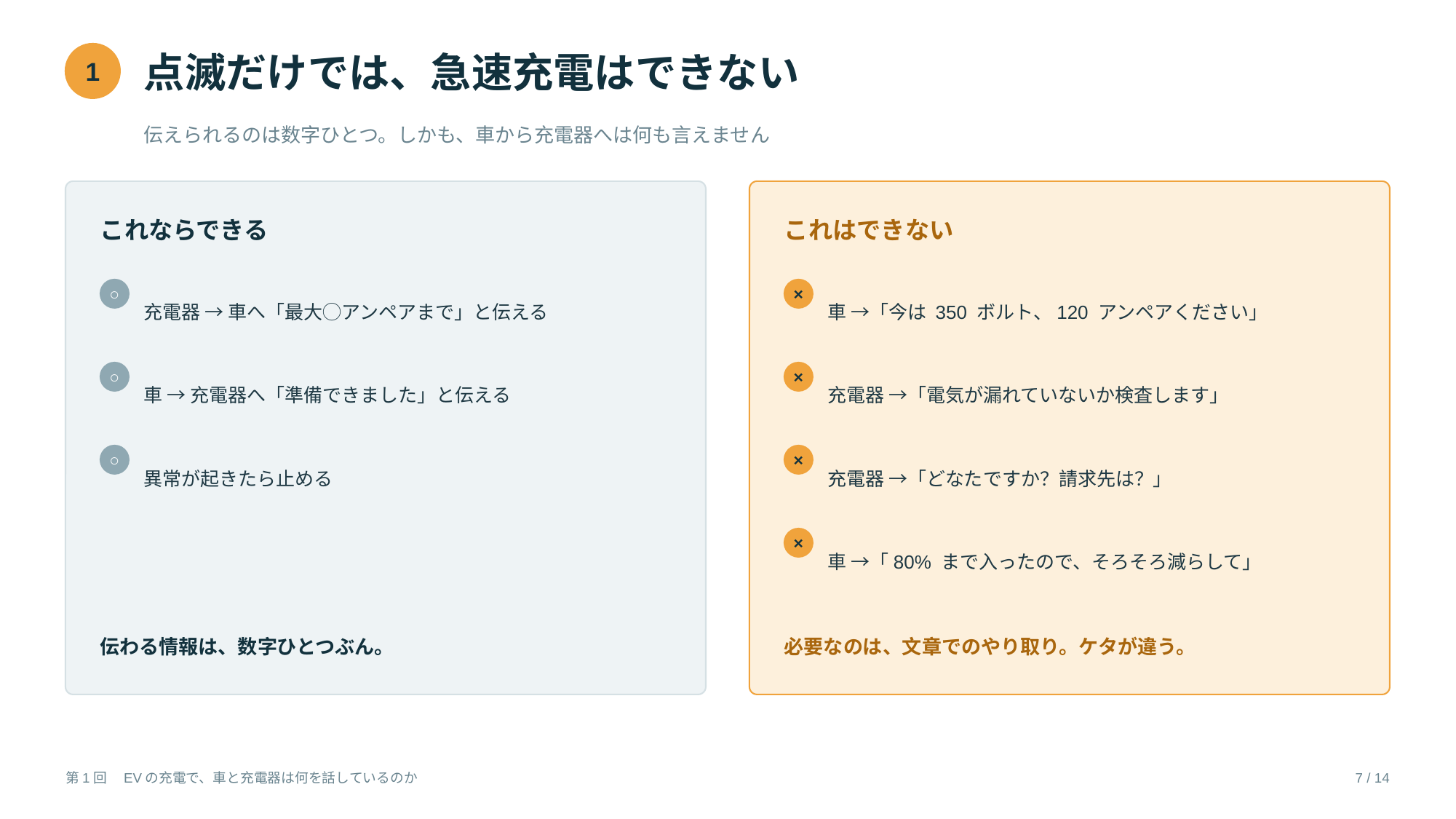

点滅だけでは、急速充電はできない

1
伝えられるのは数字ひとつ。しかも、車から充電器へは何も言えません

これならできる
これはできない
充電器 → 車へ「最大◯アンペアまで」と伝える
車 →「今は 350 ボルト、120 アンペアください」

○

×
車 → 充電器へ「準備できました」と伝える
充電器 →「電気が漏れていないか検査します」

○

×
異常が起きたら止める
充電器 →「どなたですか？請求先は？」

○

×
車 →「80% まで入ったので、そろそろ減らして」

×
伝わる情報は、数字ひとつぶん。
必要なのは、文章でのやり取り。ケタが違う。
第1回　EVの充電で、車と充電器は何を話しているのか
7 / 14